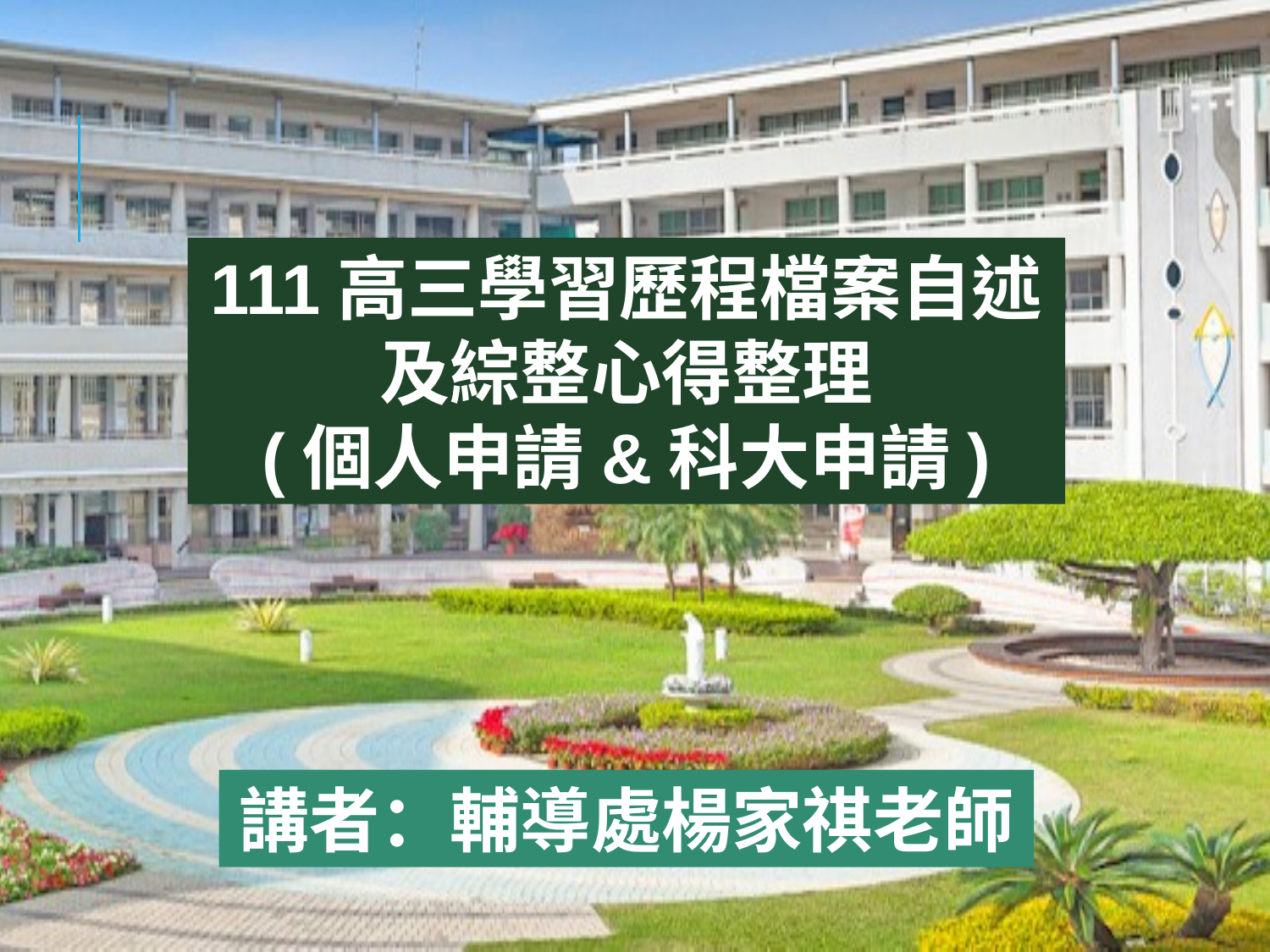

111高三學習歷程檔案自述及綜整心得整理
(個人申請&科大申請)
講者：輔導處楊家祺老師